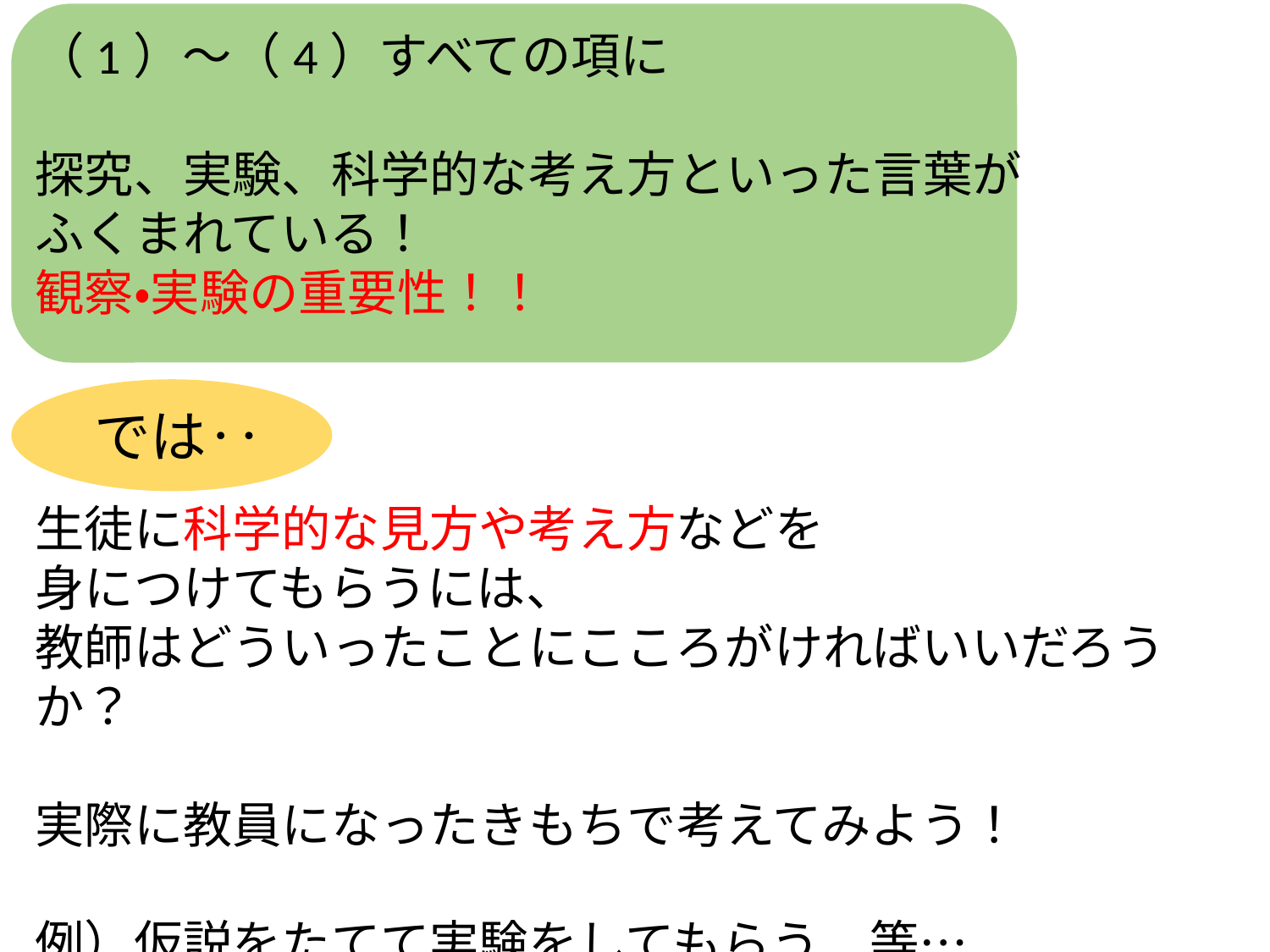

（1）～（4）すべての項に

探究、実験、科学的な考え方といった言葉が
ふくまれている！
観察・実験の重要性！！

では‥
生徒に科学的な見方や考え方などを
身につけてもらうには、
教師はどういったことにこころがければいいだろうか？

実際に教員になったきもちで考えてみよう！

例）仮説をたてて実験をしてもらう　等…